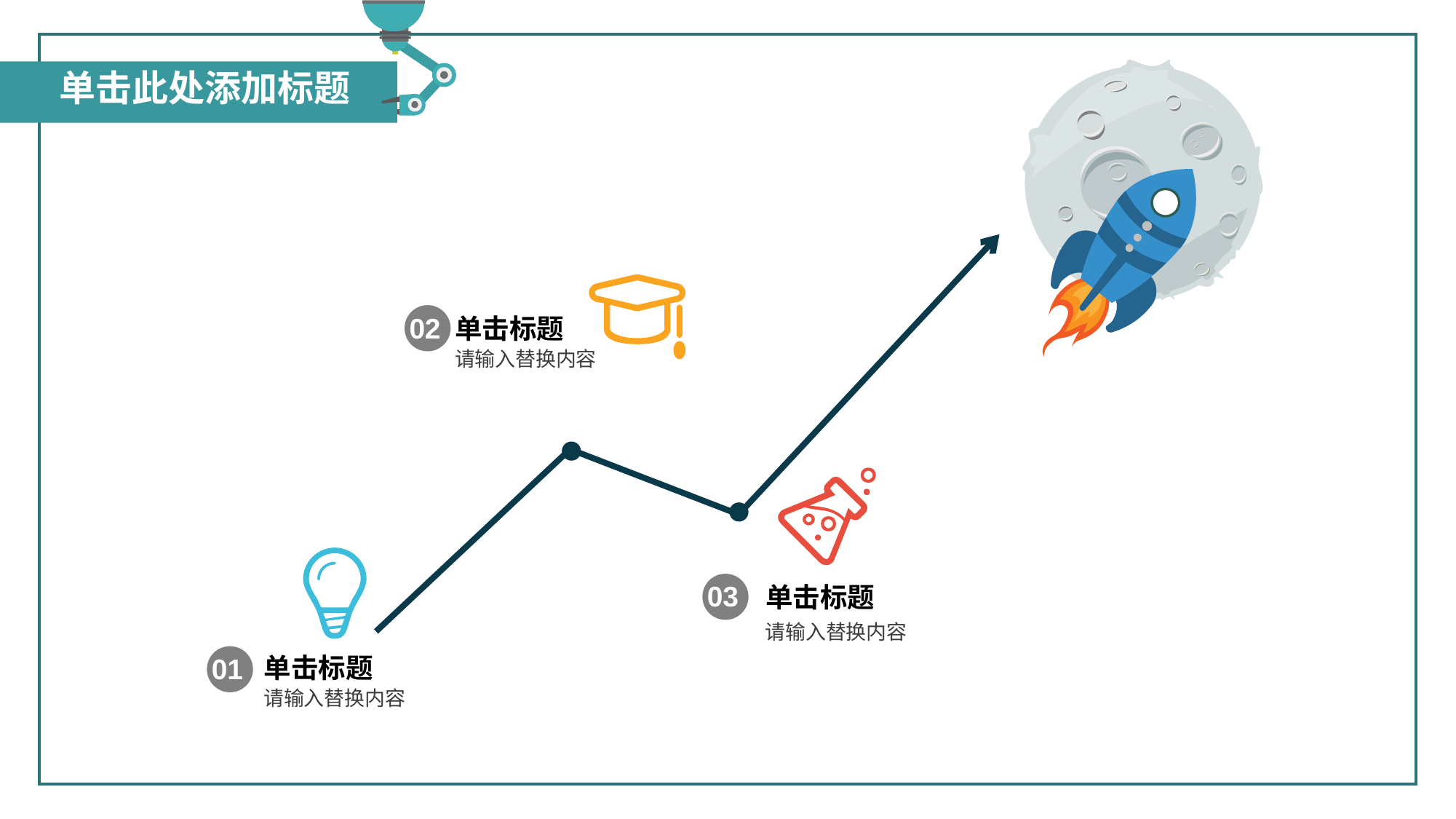

单击此处添加标题

02

单击标题
请输入替换内容

03

单击标题
请输入替换内容
单击标题
01

请输入替换内容